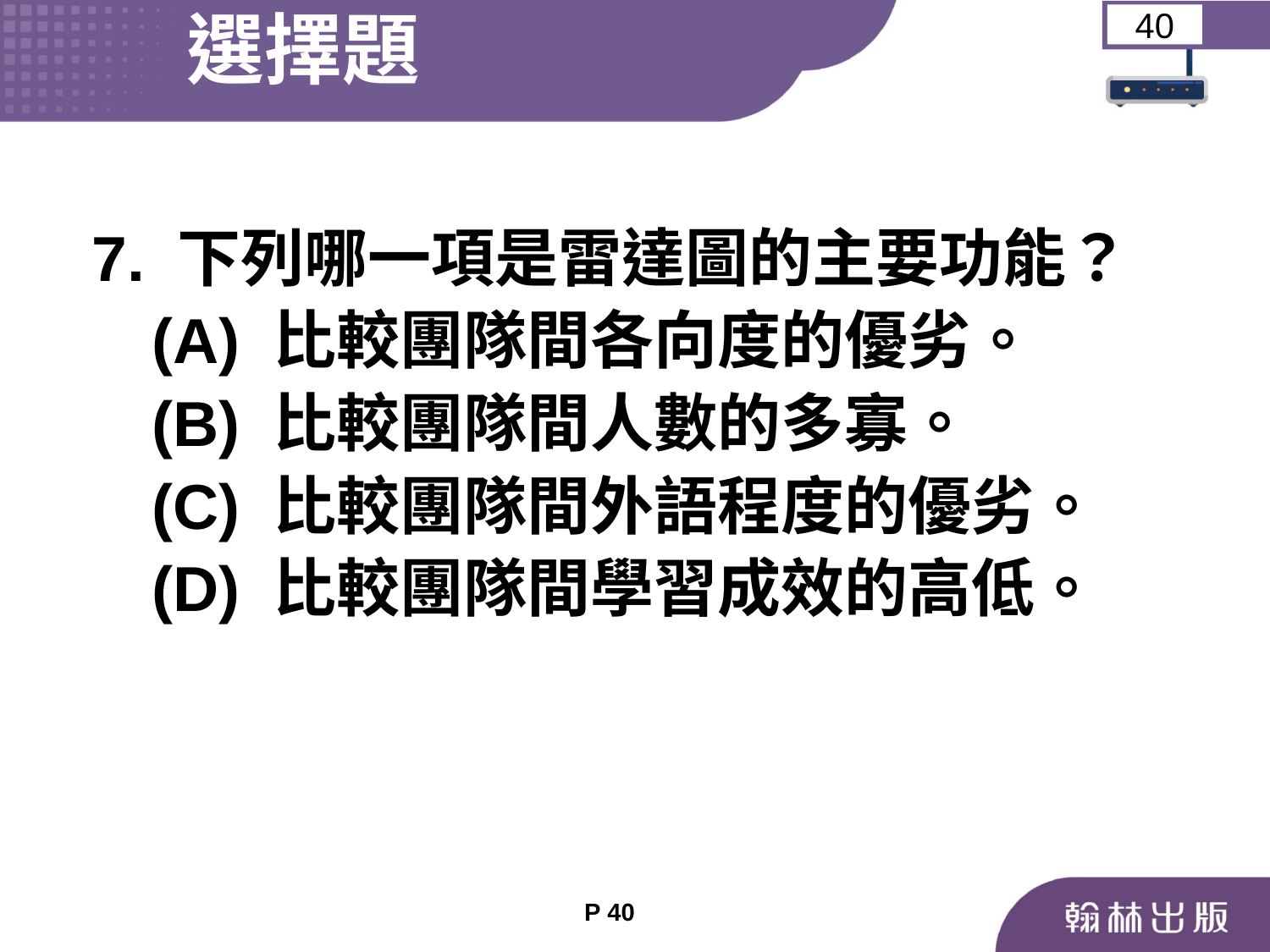

選擇題

40
 7. 下列哪一項是雷達圖的主要功能？
	   (A) 比較團隊間各向度的優劣。
	   (B) 比較團隊間人數的多寡。
	   (C) 比較團隊間外語程度的優劣。
	   (D) 比較團隊間學習成效的高低。

P 40